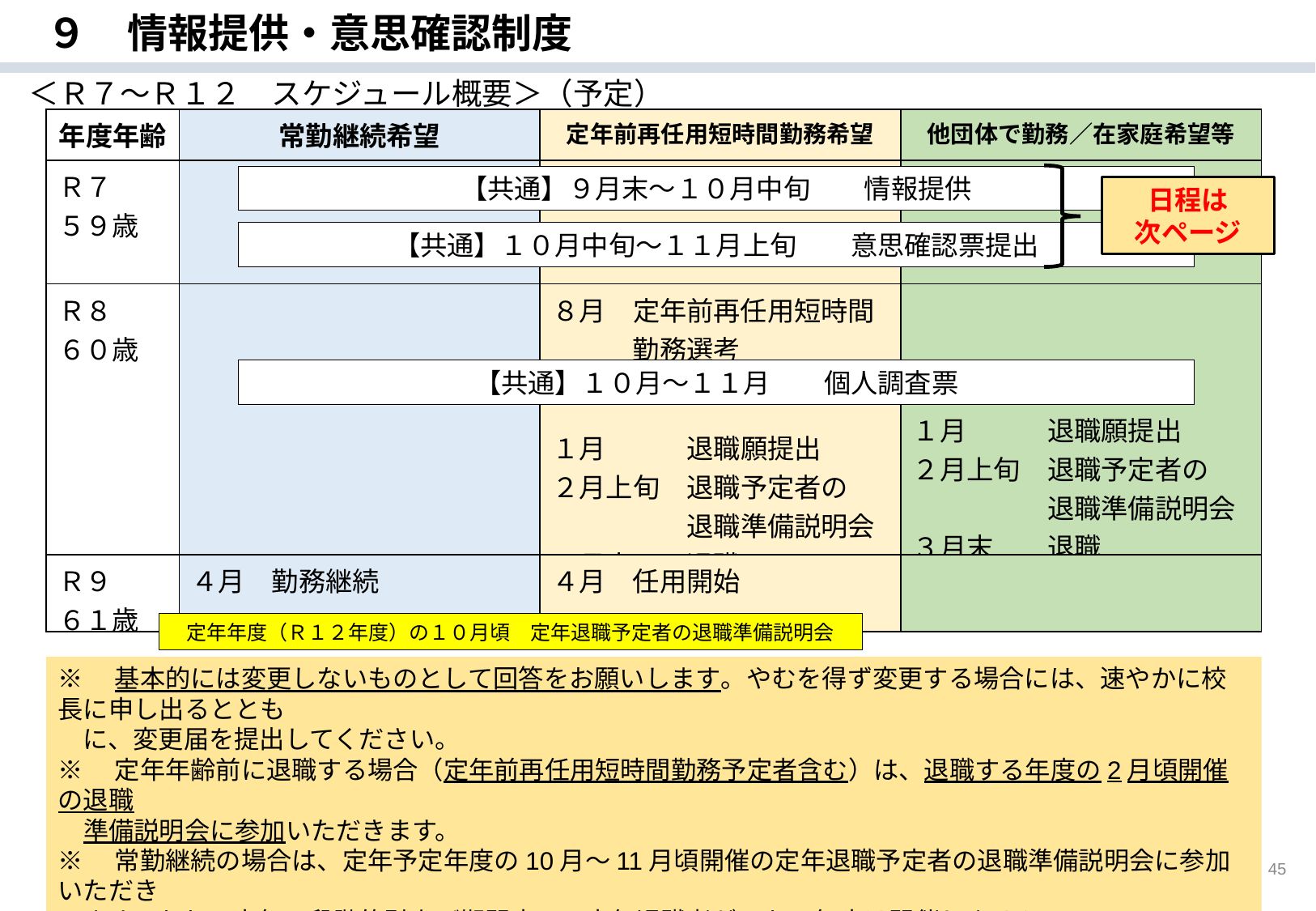

９　情報提供・意思確認制度

＜Ｒ７～Ｒ１２　スケジュール概要＞（予定）
| 年度年齢 | 常勤継続希望 | 定年前再任用短時間勤務希望 | 他団体で勤務／在家庭希望等 |
| --- | --- | --- | --- |
| Ｒ７ ５９歳 |  |  |  |
| Ｒ８ ６０歳 |  | ８月　定年前再任用短時間 　　　勤務選考 １月　　　退職願提出 ２月上旬　退職予定者の 　　　　　退職準備説明会 ３月末　　退職 | １月　　　退職願提出 ２月上旬　退職予定者の 　　　　　退職準備説明会 ３月末　　退職 |
| Ｒ９ ６１歳 | ４月　勤務継続 | ４月　任用開始 |  |

【共通】９月末～１０月中旬　　情報提供
【共通】１０月中旬～１１月上旬　　意思確認票提出
【共通】１０月～１１月　　個人調査票
日程は
次ページ
定年年度（Ｒ１２年度）の１０月頃　定年退職予定者の退職準備説明会
※　基本的には変更しないものとして回答をお願いします。やむを得ず変更する場合には、速やかに校長に申し出るととも
　に、変更届を提出してください。
※　定年年齢前に退職する場合（定年前再任用短時間勤務予定者含む）は、退職する年度の2月頃開催の退職
　準備説明会に参加いただきます。
※　常勤継続の場合は、定年予定年度の10月～11月頃開催の定年退職予定者の退職準備説明会に参加いただき
　ます。なお、定年の段階的引上げ期間中で、定年退職者がいない年度は開催しません。
45